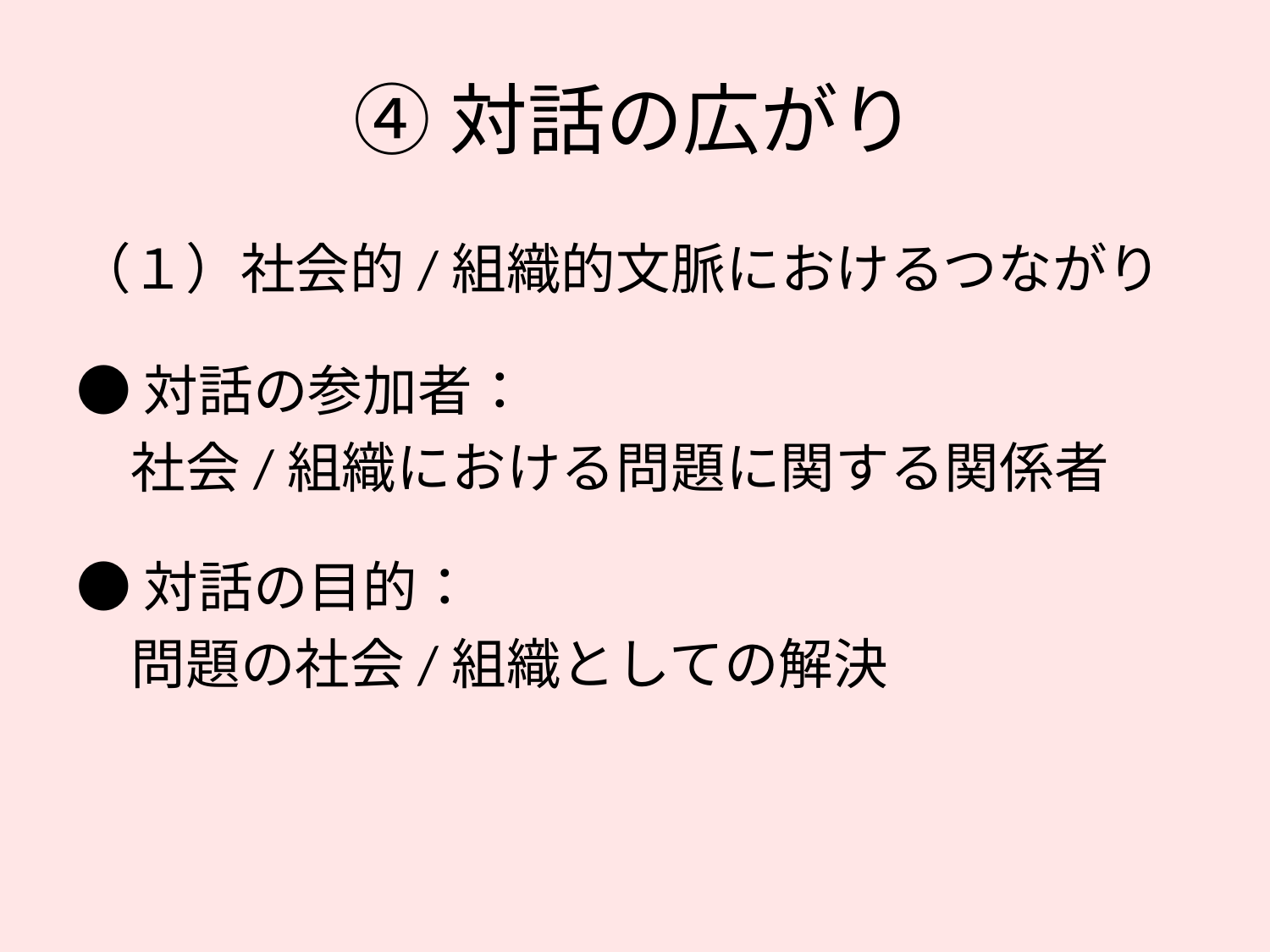

# ④対話の広がり
（１）社会的/組織的文脈におけるつながり

●対話の参加者：
　社会/組織における問題に関する関係者

●対話の目的：
　問題の社会/組織としての解決